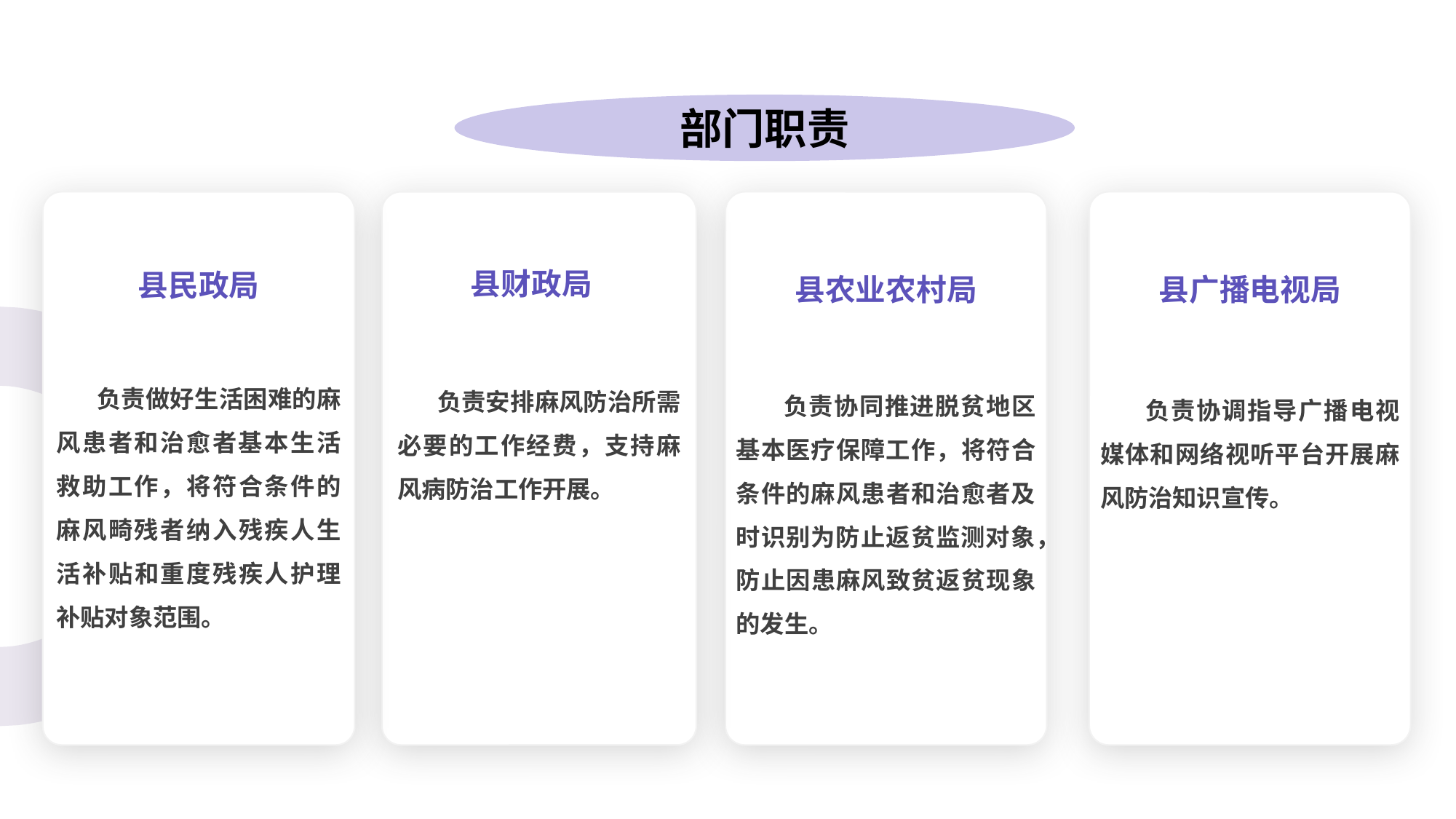

部门职责

县民政局
县财政局
县农业农村局
县广播电视局

      负责协调指导广播电视媒体和网络视听平台开展麻风防治知识宣传。
       负责做好生活困难的麻风患者和治愈者基本生活救助工作，将符合条件的麻风畸残者纳入残疾人生活补贴和重度残疾人护理补贴对象范围。
       负责安排麻风防治所需必要的工作经费，支持麻风病防治工作开展。
       负责协同推进脱贫地区基本医疗保障工作，将符合条件的麻风患者和治愈者及时识别为防止返贫监测对象，防止因患麻风致贫返贫现象的发生。